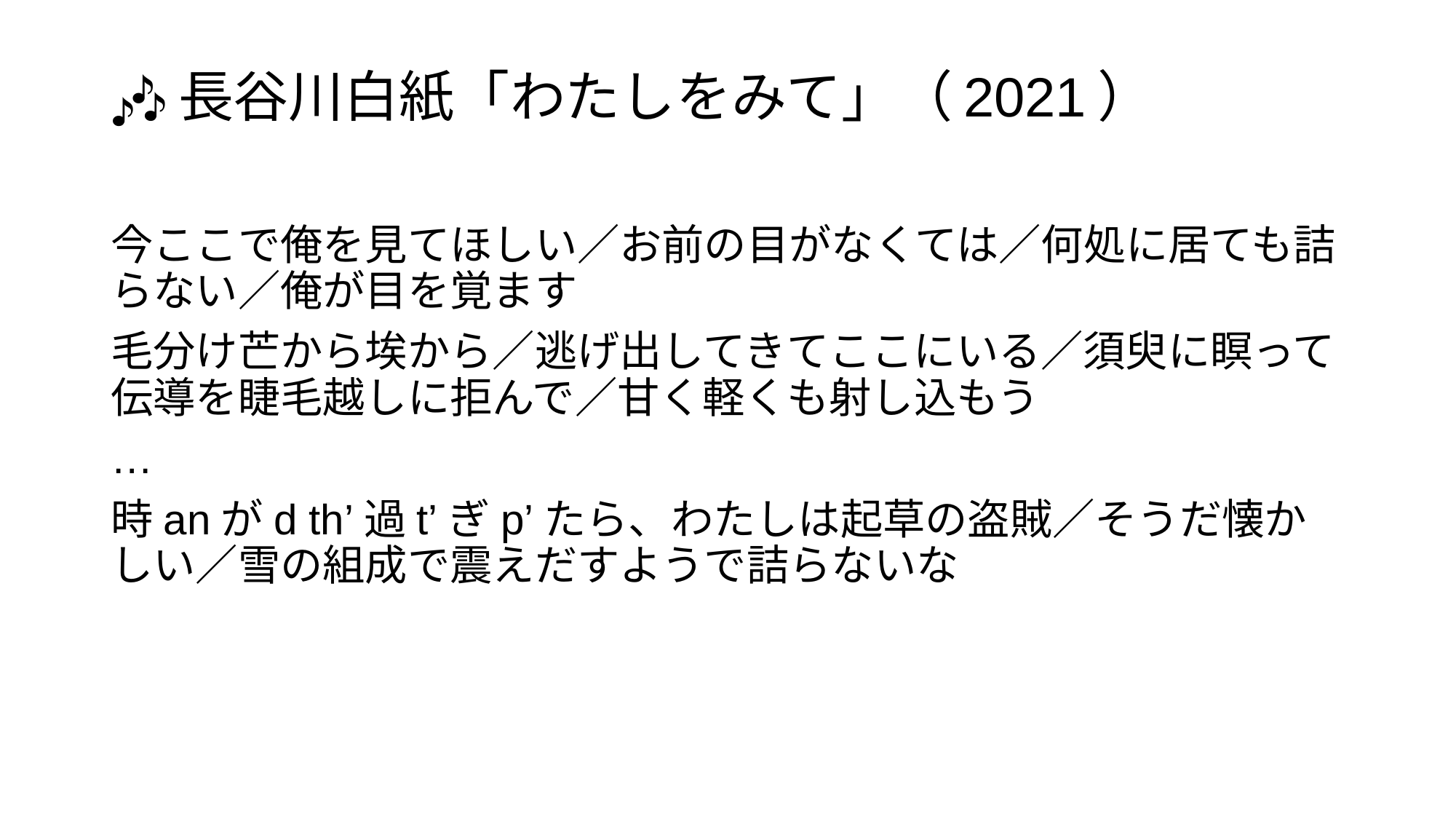

# 🎶長谷川白紙「わたしをみて」（2021）
今ここで俺を見てほしい／お前の目がなくては／何処に居ても詰らない／俺が目を覚ます
毛分け芒から埃から／逃げ出してきてここにいる／須臾に瞑って伝導を睫毛越しに拒んで／甘く軽くも射し込もう
…
時anがd th’過t’ぎp’たら、わたしは起草の盗賊／そうだ懐かしい／雪の組成で震えだすようで詰らないな